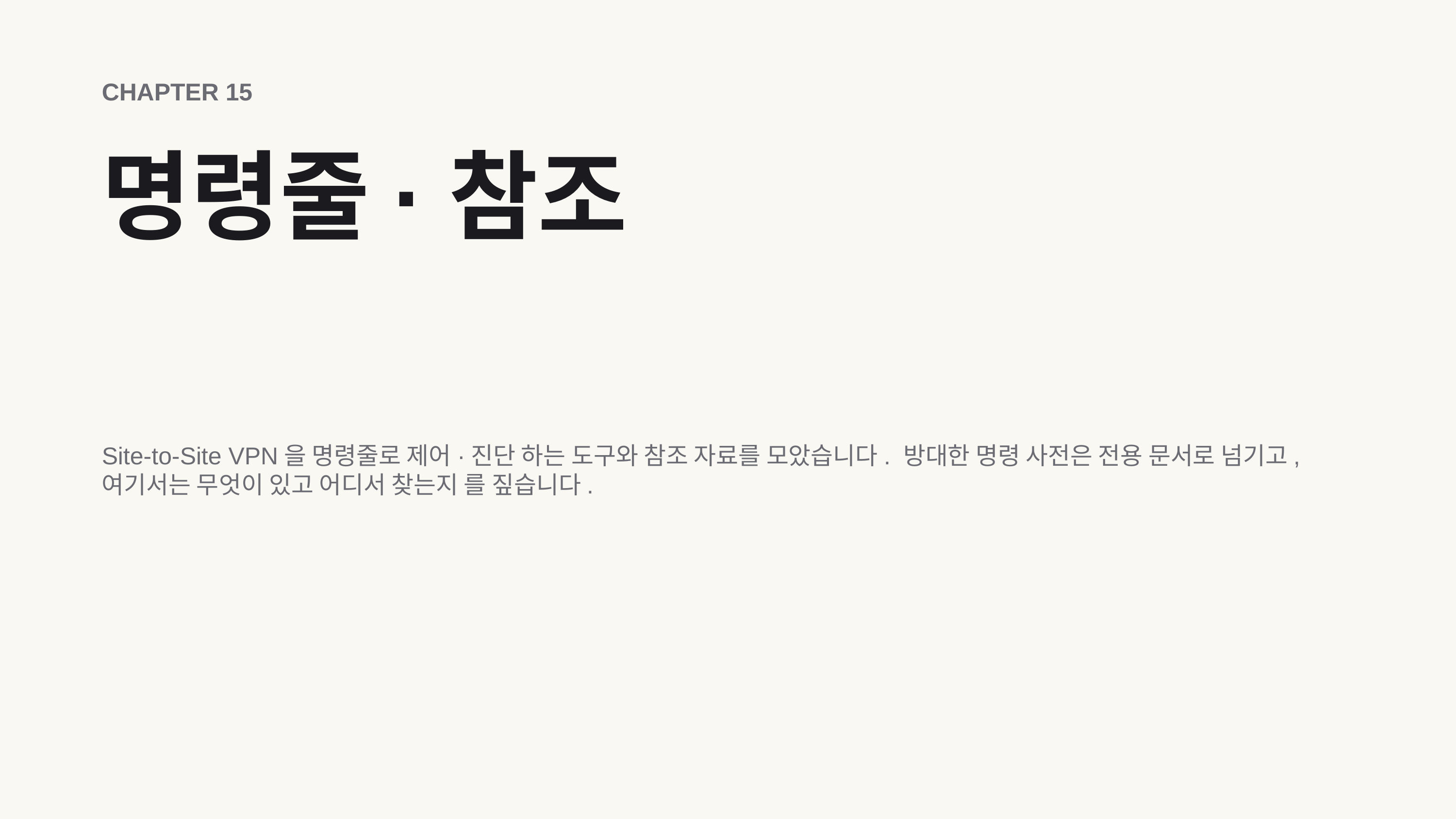

CHAPTER 15
명령줄·참조
Site-to-Site VPN을 명령줄로 제어·진단 하는 도구와 참조 자료를 모았습니다. 방대한 명령 사전은 전용 문서로 넘기고, 여기서는 무엇이 있고 어디서 찾는지 를 짚습니다.